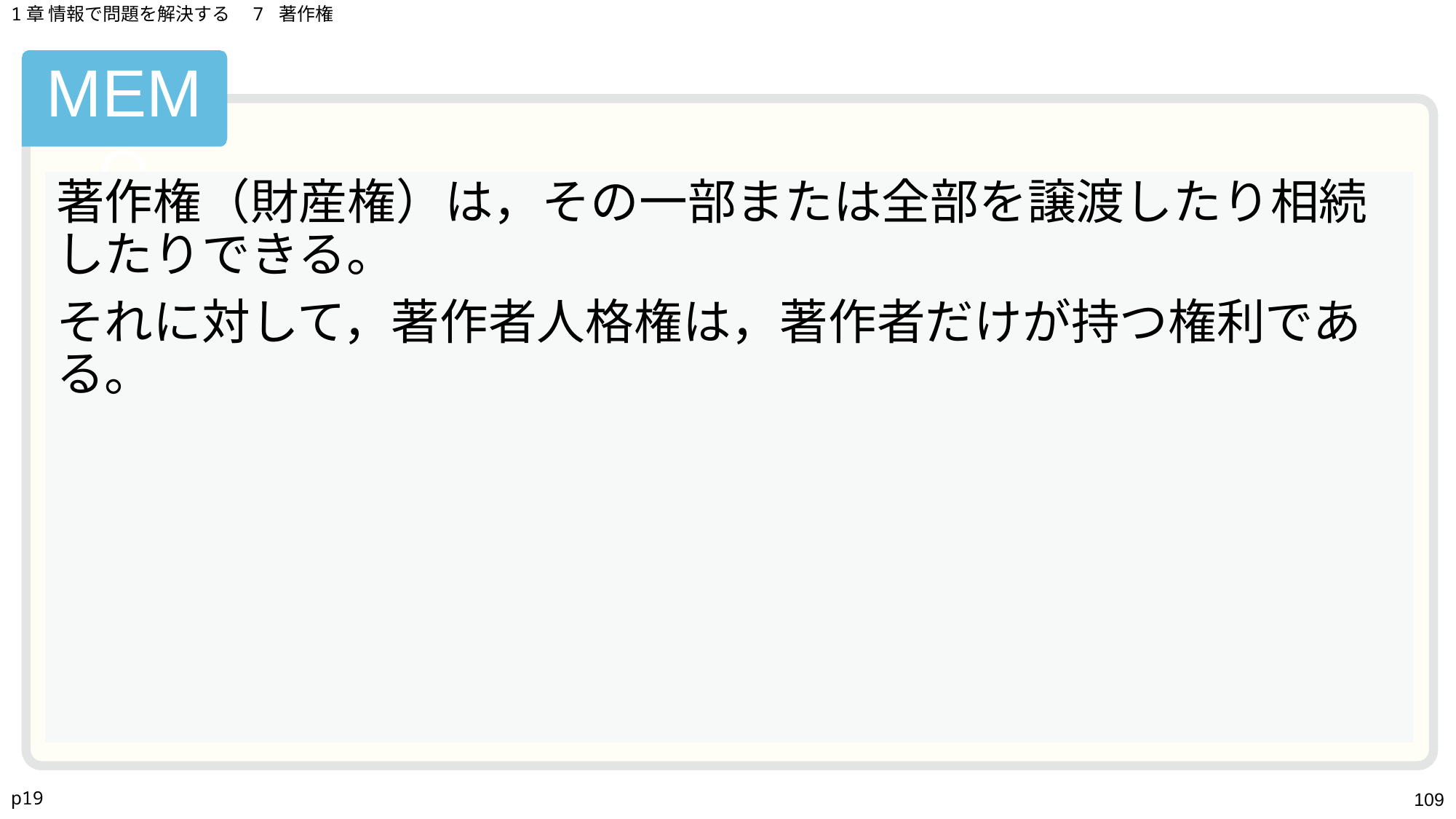

1章 情報で問題を解決する　7 著作権

著作権（財産権）は，その一部または全部を譲渡したり相続したりできる。
それに対して，著作者人格権は，著作者だけが持つ権利である。

p19
109